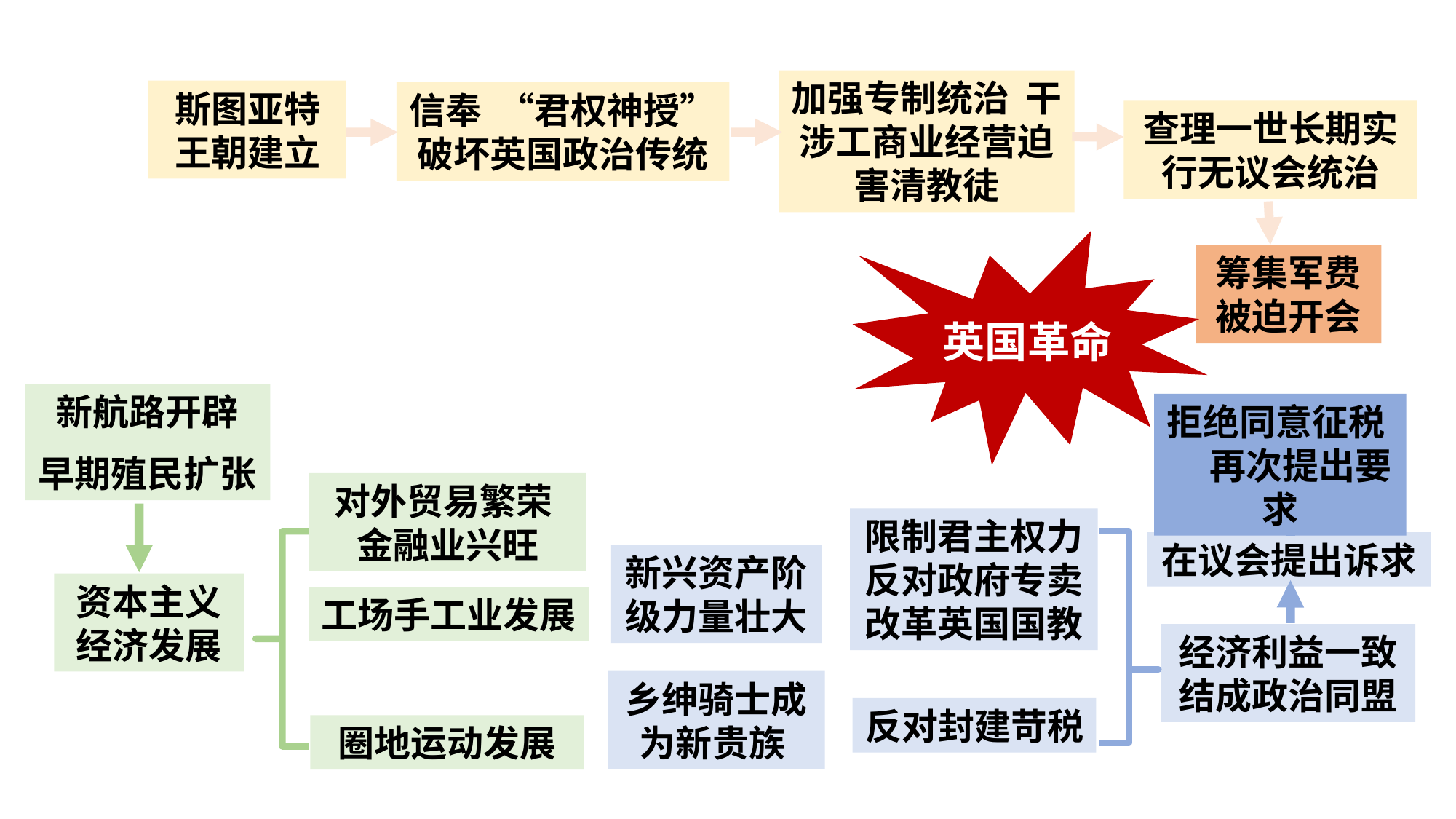

加强专制统治  干涉工商业经营迫害清教徒
斯图亚特王朝建立
信奉  “君权神授” 破坏英国政治传统
查理一世长期实行无议会统治

英国革命
筹集军费被迫开会
新航路开辟
早期殖民扩张
拒绝同意征税       再次提出要求
对外贸易繁荣  金融业兴旺

限制君主权力反对政府专卖改革英国国教

在议会提出诉求
新兴资产阶级力量壮大
资本主义经济发展

工场手工业发展
经济利益一致结成政治同盟
乡绅骑士成为新贵族
反对封建苛税
圈地运动发展